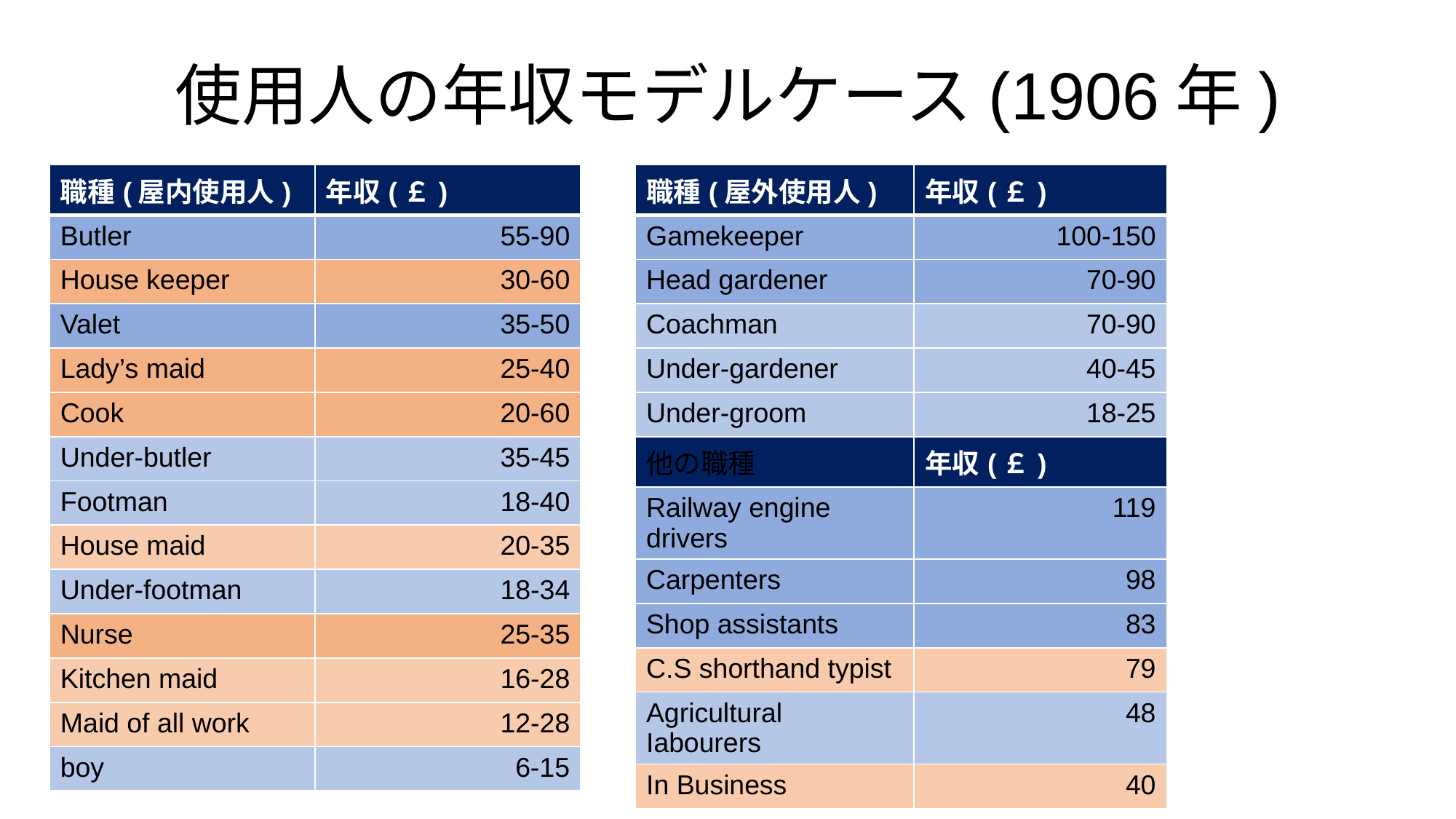

# 使用人の年収モデルケース(1906年)
| 職種(屋内使用人) | 年収(￡) |
| --- | --- |
| Butler | 55-90 |
| House keeper | 30-60 |
| Valet | 35-50 |
| Lady’s maid | 25-40 |
| Cook | 20-60 |
| Under-butler | 35-45 |
| Footman | 18-40 |
| House maid | 20-35 |
| Under-footman | 18-34 |
| Nurse | 25-35 |
| Kitchen maid | 16-28 |
| Maid of all work | 12-28 |
| boy | 6-15 |
| 職種(屋外使用人) | 年収(￡) |
| --- | --- |
| Gamekeeper | 100-150 |
| Head gardener | 70-90 |
| Coachman | 70-90 |
| Under-gardener | 40-45 |
| Under-groom | 18-25 |
| 他の職種 | 年収(￡) |
| Railway engine drivers | 119 |
| Carpenters | 98 |
| Shop assistants | 83 |
| C.S shorthand typist | 79 |
| Agricultural Iabourers | 48 |
| In Business | 40 |